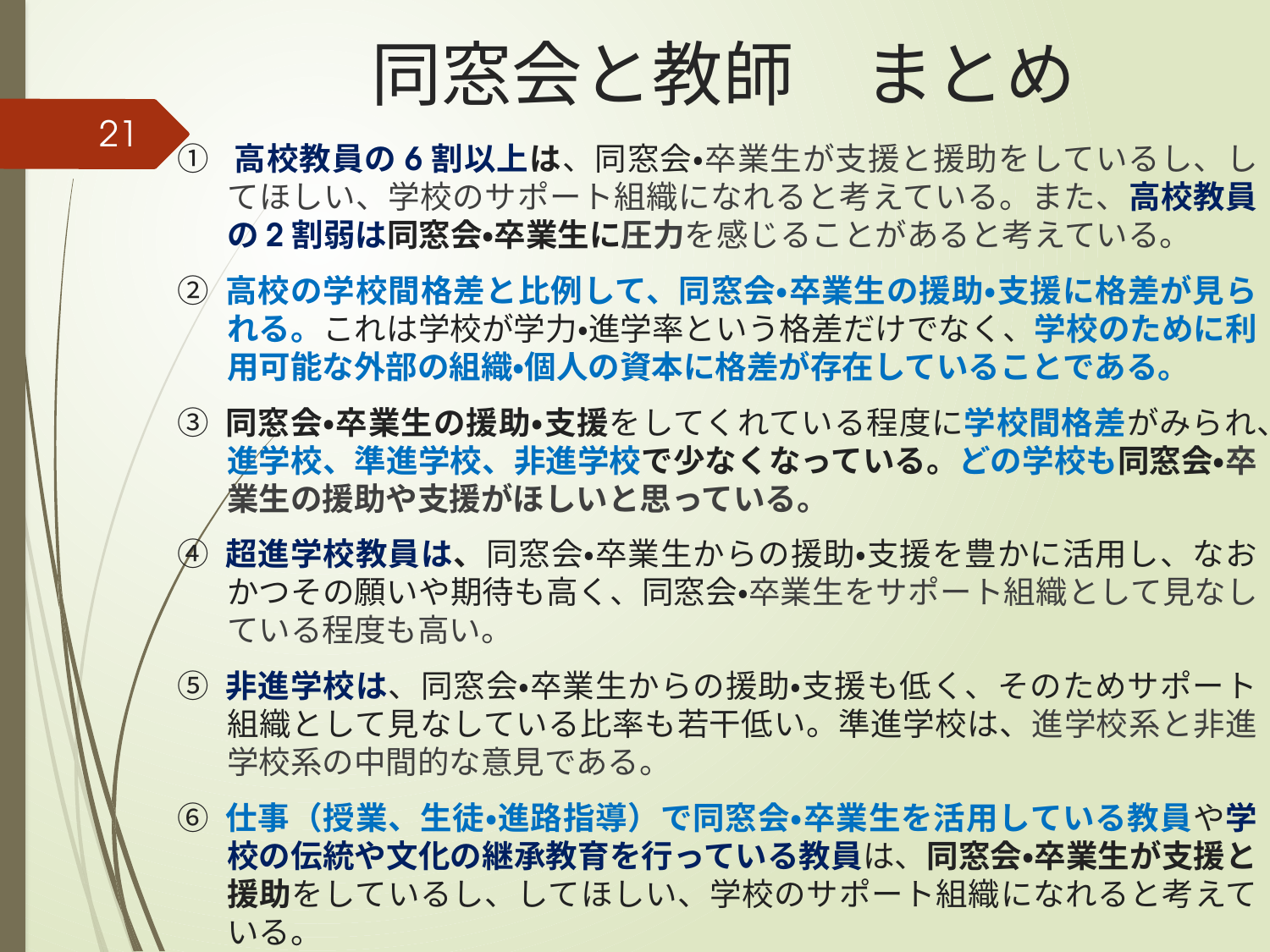

# 同窓会と教師　まとめ
21
①  高校教員の6割以上は、同窓会・卒業生が支援と援助をしているし、してほしい、学校のサポート組織になれると考えている。また、高校教員の2割弱は同窓会・卒業生に圧力を感じることがあると考えている。
② 高校の学校間格差と比例して、同窓会・卒業生の援助・支援に格差が見られる。これは学校が学力・進学率という格差だけでなく、学校のために利用可能な外部の組織・個人の資本に格差が存在していることである。
③ 同窓会・卒業生の援助・支援をしてくれている程度に学校間格差がみられ、進学校、準進学校、非進学校で少なくなっている。どの学校も同窓会・卒業生の援助や支援がほしいと思っている。
④ 超進学校教員は、同窓会・卒業生からの援助・支援を豊かに活用し、なおかつその願いや期待も高く、同窓会・卒業生をサポート組織として見なしている程度も高い。
⑤ 非進学校は、同窓会・卒業生からの援助・支援も低く、そのためサポート組織として見なしている比率も若干低い。準進学校は、進学校系と非進学校系の中間的な意見である。
⑥ 仕事（授業、生徒・進路指導）で同窓会・卒業生を活用している教員や学校の伝統や文化の継承教育を行っている教員は、同窓会・卒業生が支援と援助をしているし、してほしい、学校のサポート組織になれると考えている。